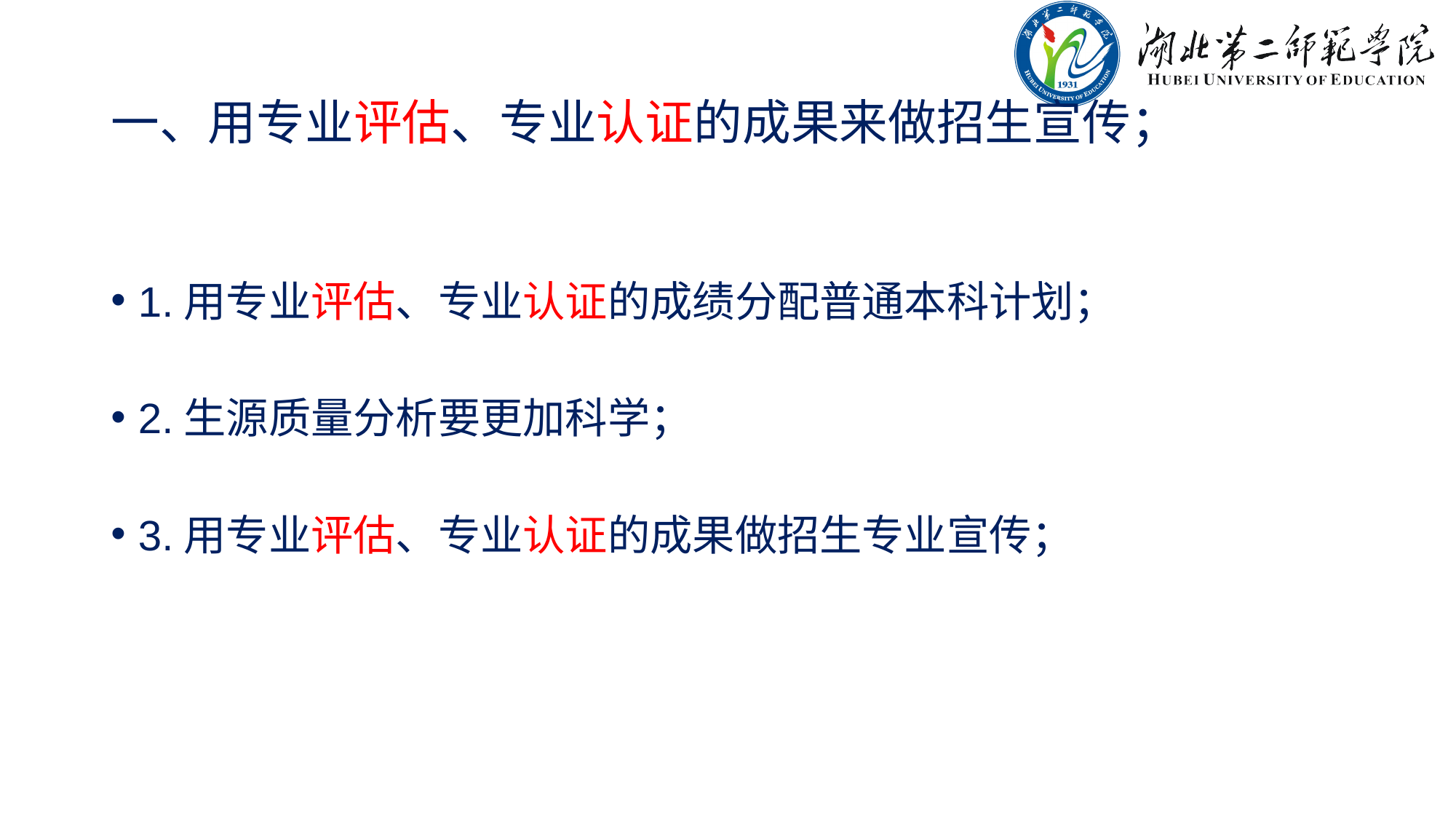

# 一、用专业评估、专业认证的成果来做招生宣传；
1.用专业评估、专业认证的成绩分配普通本科计划；
2.生源质量分析要更加科学；
3.用专业评估、专业认证的成果做招生专业宣传；